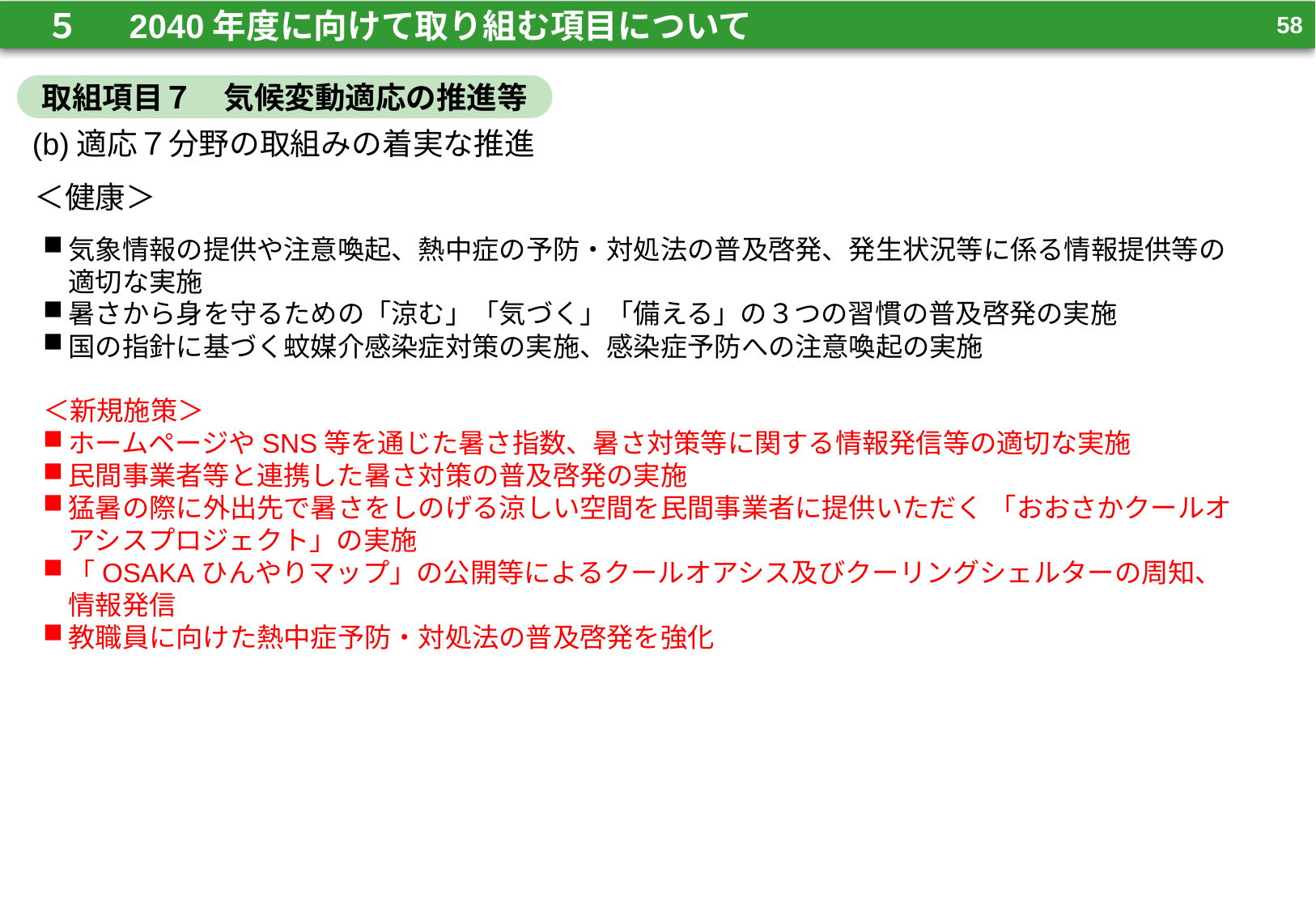

58
　５　 2040年度に向けて取り組む項目について
58
取組項目７　気候変動適応の推進等
(b)適応７分野の取組みの着実な推進
＜健康＞
気象情報の提供や注意喚起、熱中症の予防・対処法の普及啓発、発生状況等に係る情報提供等の適切な実施
暑さから身を守るための「涼む」「気づく」「備える」の３つの習慣の普及啓発の実施
国の指針に基づく蚊媒介感染症対策の実施、感染症予防への注意喚起の実施

＜新規施策＞
ホームページやSNS等を通じた暑さ指数、暑さ対策等に関する情報発信等の適切な実施
民間事業者等と連携した暑さ対策の普及啓発の実施
猛暑の際に外出先で暑さをしのげる涼しい空間を民間事業者に提供いただく 「おおさかクールオアシスプロジェクト」の実施
「OSAKAひんやりマップ」の公開等によるクールオアシス及びクーリングシェルターの周知、情報発信
教職員に向けた熱中症予防・対処法の普及啓発を強化